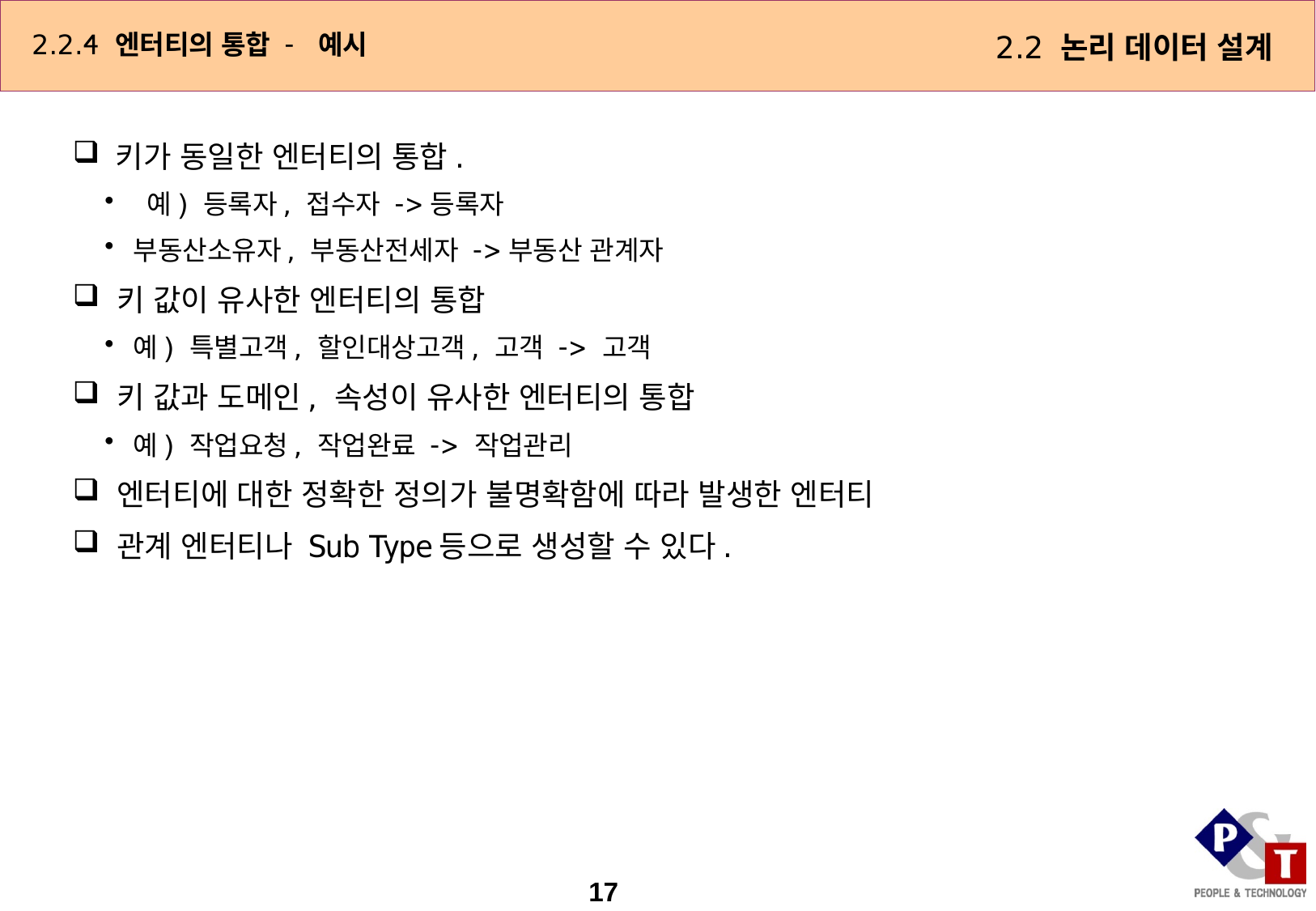

2.2.4 엔터티의 통합 -  예시
2.2 논리 데이터 설계
 키가 동일한 엔터티의 통합.
 예) 등록자, 접수자 ->등록자
부동산소유자, 부동산전세자 ->부동산 관계자
 키 값이 유사한 엔터티의 통합
예) 특별고객, 할인대상고객, 고객 -> 고객
 키 값과 도메인, 속성이 유사한 엔터티의 통합
예) 작업요청, 작업완료 -> 작업관리
 엔터티에 대한 정확한 정의가 불명확함에 따라 발생한 엔터티
 관계 엔터티나 Sub Type등으로 생성할 수 있다.